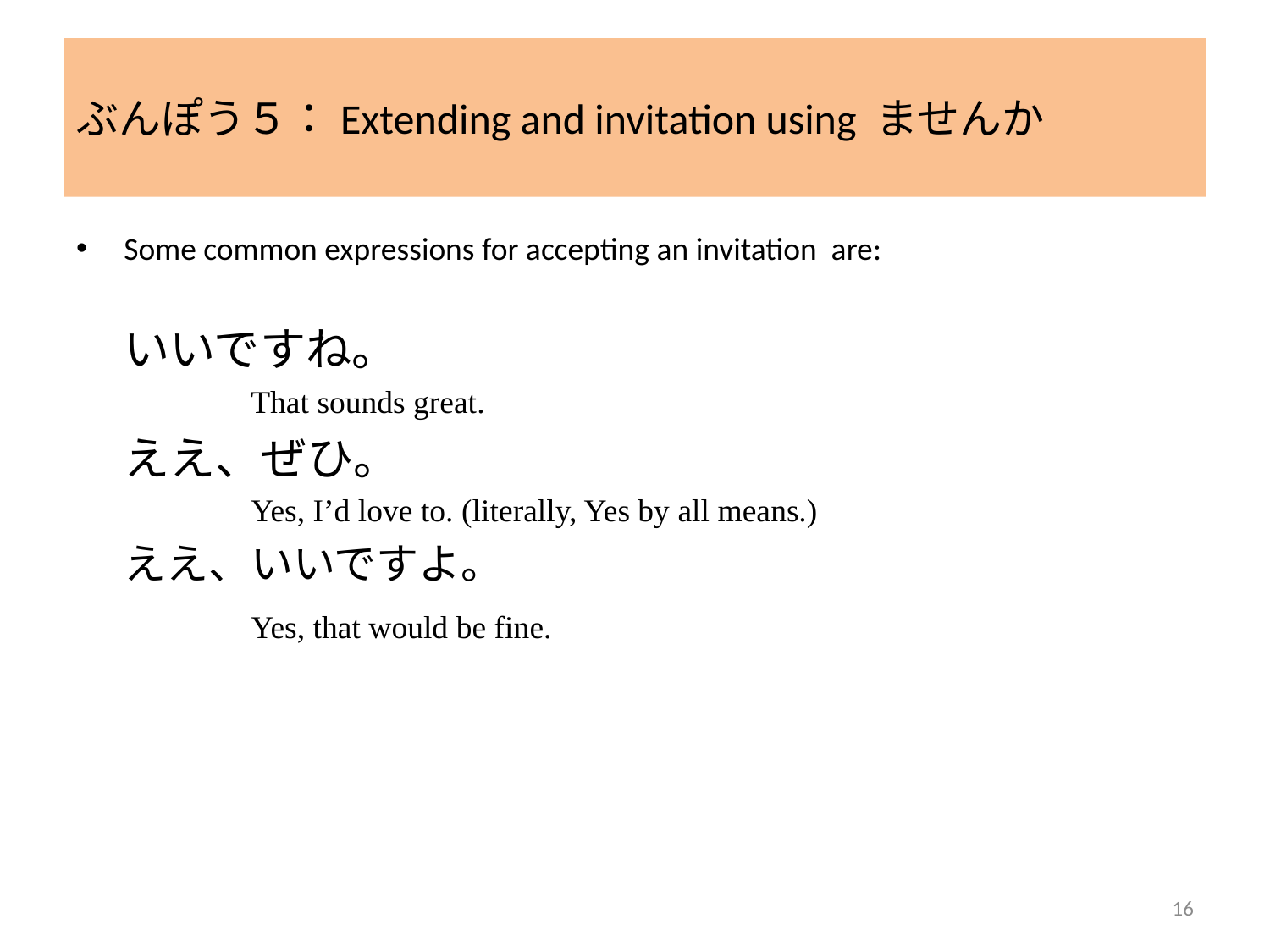

# ぶんぽう５：Extending and invitation using ませんか
Some common expressions for accepting an invitation  are:

	いいですね。
		That sounds great.
	ええ、ぜひ。
		Yes, I’d love to. (literally, Yes by all means.)
	ええ、いいですよ。
		Yes, that would be fine.

16